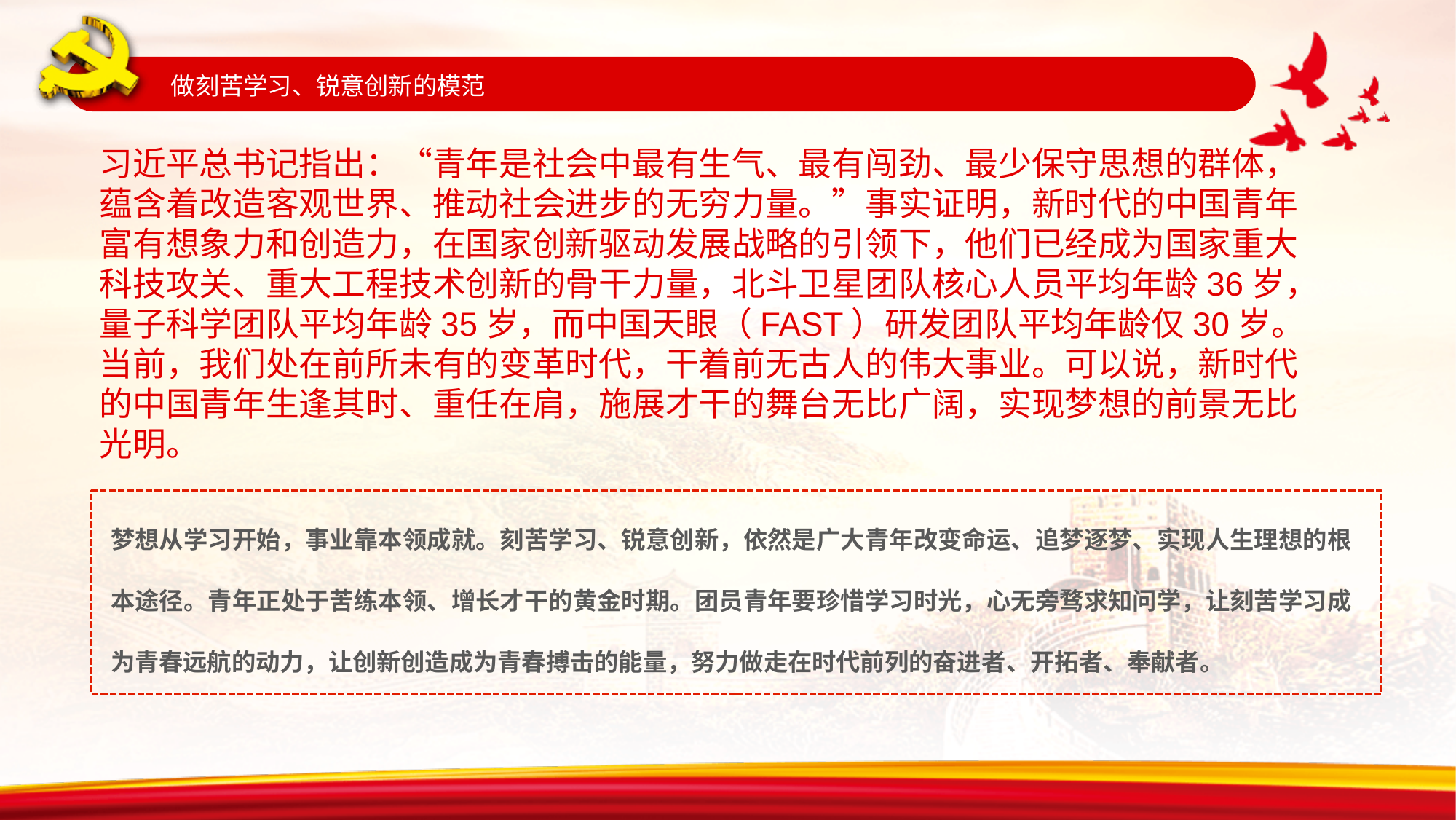

做刻苦学习、锐意创新的模范
习近平总书记指出：“青年是社会中最有生气、最有闯劲、最少保守思想的群体，蕴含着改造客观世界、推动社会进步的无穷力量。”事实证明，新时代的中国青年富有想象力和创造力，在国家创新驱动发展战略的引领下，他们已经成为国家重大科技攻关、重大工程技术创新的骨干力量，北斗卫星团队核心人员平均年龄36岁，量子科学团队平均年龄35岁，而中国天眼（FAST）研发团队平均年龄仅30岁。当前，我们处在前所未有的变革时代，干着前无古人的伟大事业。可以说，新时代的中国青年生逢其时、重任在肩，施展才干的舞台无比广阔，实现梦想的前景无比光明。
梦想从学习开始，事业靠本领成就。刻苦学习、锐意创新，依然是广大青年改变命运、追梦逐梦、实现人生理想的根本途径。青年正处于苦练本领、增长才干的黄金时期。团员青年要珍惜学习时光，心无旁骛求知问学，让刻苦学习成为青春远航的动力，让创新创造成为青春搏击的能量，努力做走在时代前列的奋进者、开拓者、奉献者。